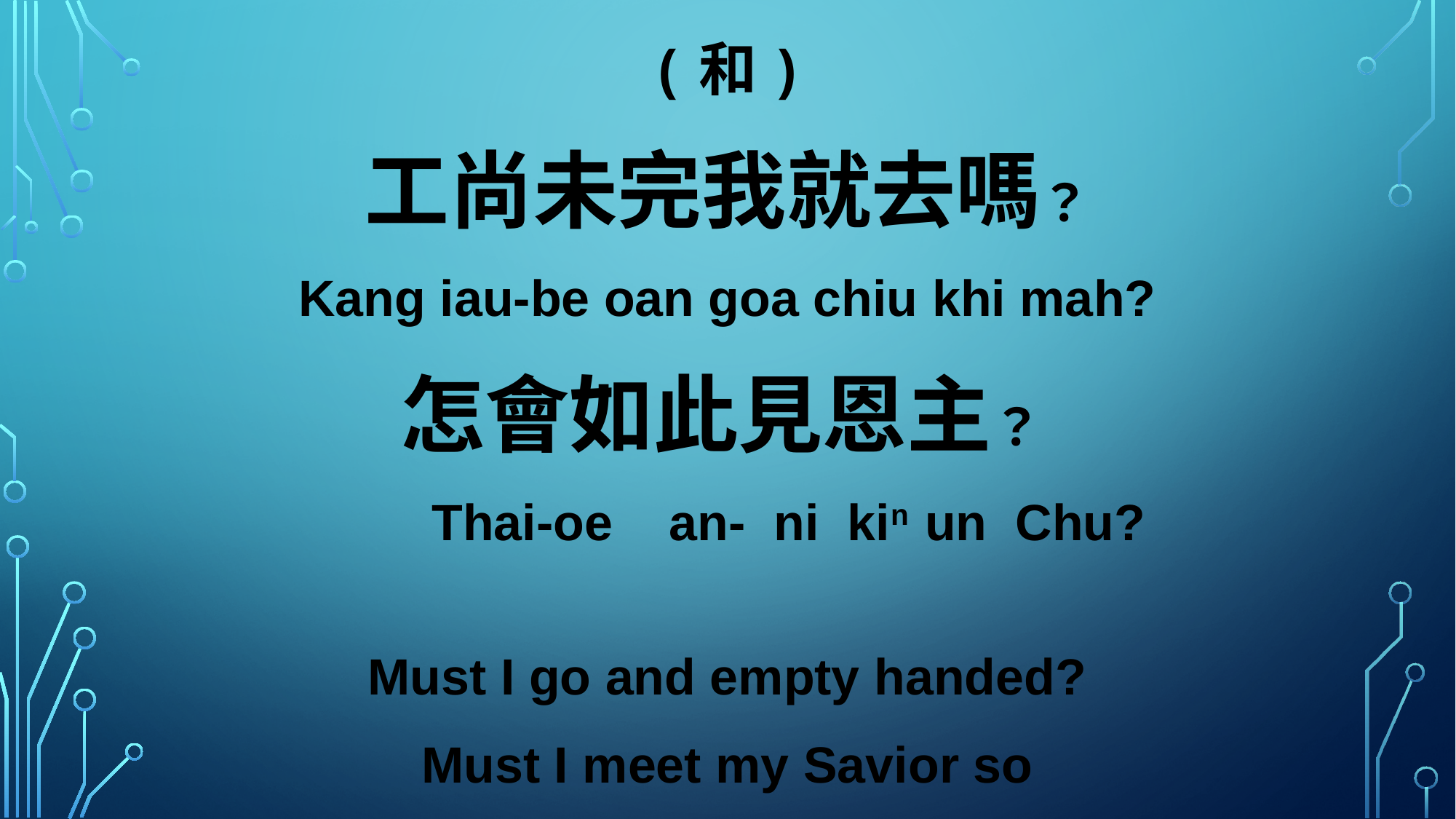

(和)
工尚未完我就去嗎？
Kang iau-be oan goa chiu khi mah?
怎會如此見恩主？
                  Thai-oe    an-  ni  kin  un  Chu?

Must I go and empty handed?
Must I meet my Savior so